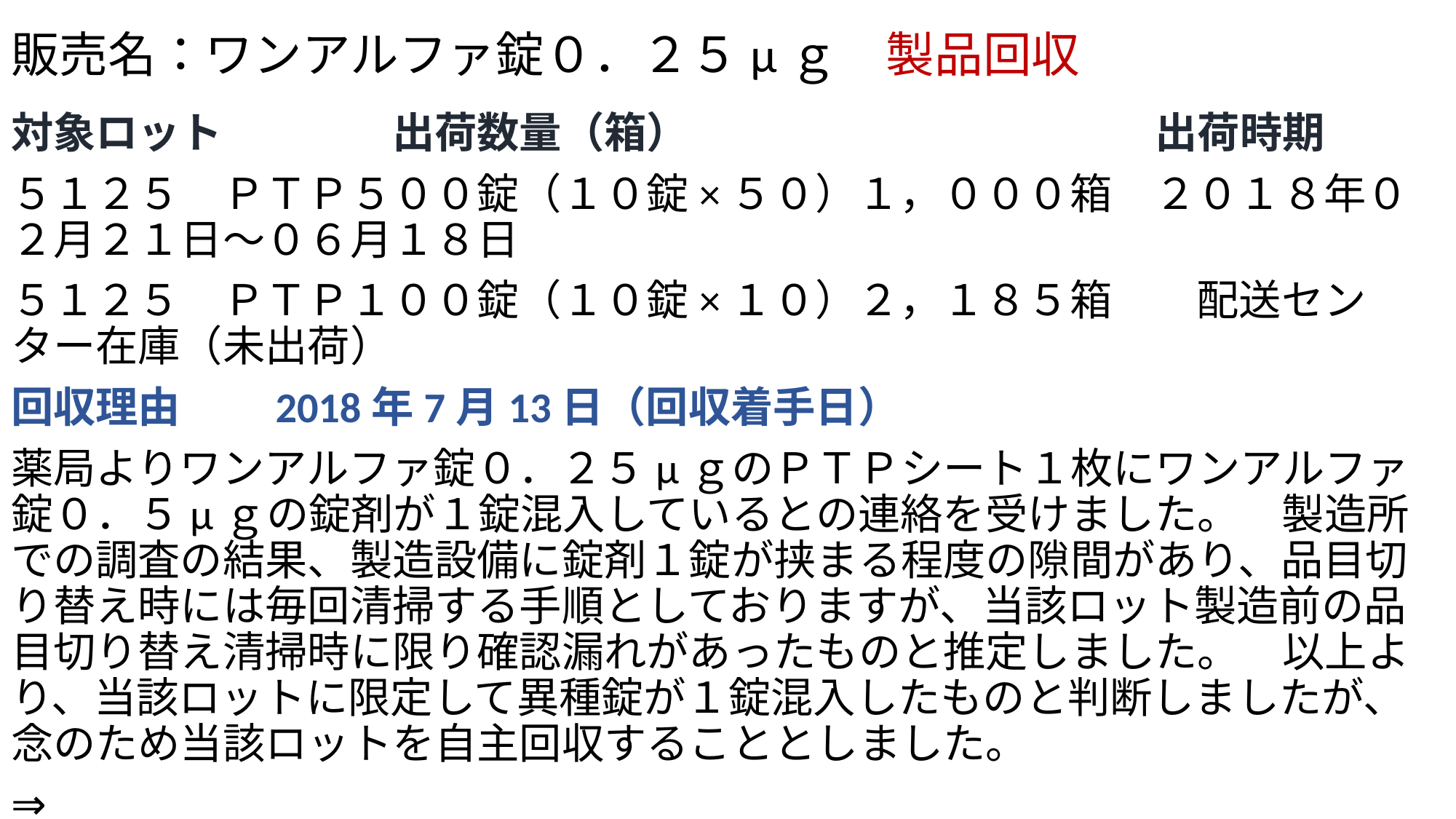

# 販売名：ワンアルファ錠０．２５μｇ　製品回収
対象ロット　　　　出荷数量（箱）　　　　　　　　　　　出荷時期
５１２５　ＰＴＰ５００錠（１０錠×５０）１，０００箱　２０１８年０２月２１日～０６月１８日
５１２５　ＰＴＰ１００錠（１０錠×１０）２，１８５箱　　配送センター在庫（未出荷）
回収理由　　2018年7月13日（回収着手日）
薬局よりワンアルファ錠０．２５μｇのＰＴＰシート１枚にワンアルファ錠０．５μｇの錠剤が１錠混入しているとの連絡を受けました。　製造所での調査の結果、製造設備に錠剤１錠が挟まる程度の隙間があり、品目切り替え時には毎回清掃する手順としておりますが、当該ロット製造前の品目切り替え清掃時に限り確認漏れがあったものと推定しました。　以上より、当該ロットに限定して異種錠が１錠混入したものと判断しましたが、念のため当該ロットを自主回収することとしました。
⇒
兼用ラインでは、他の錠剤が検出できるかのバリデーションを行う。それができない場合は生産キャンペーンを別にするなど工夫する。